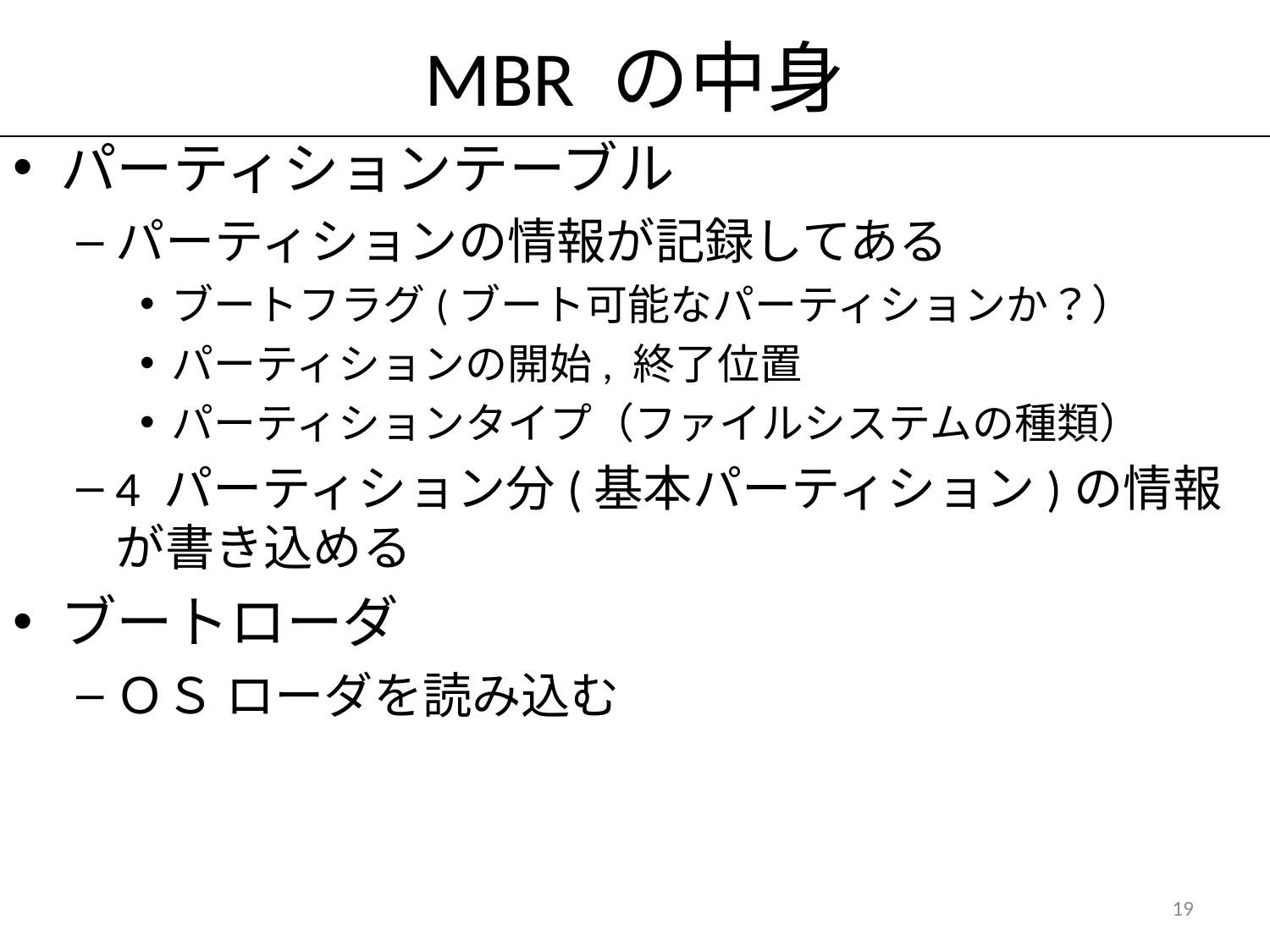

# MBR の中身
パーティションテーブル
パーティションの情報が記録してある
ブートフラグ(ブート可能なパーティションか？）
パーティションの開始, 終了位置
パーティションタイプ（ファイルシステムの種類）
4 パーティション分(基本パーティション)の情報が書き込める
ブートローダ
ＯＳ ローダを読み込む
19